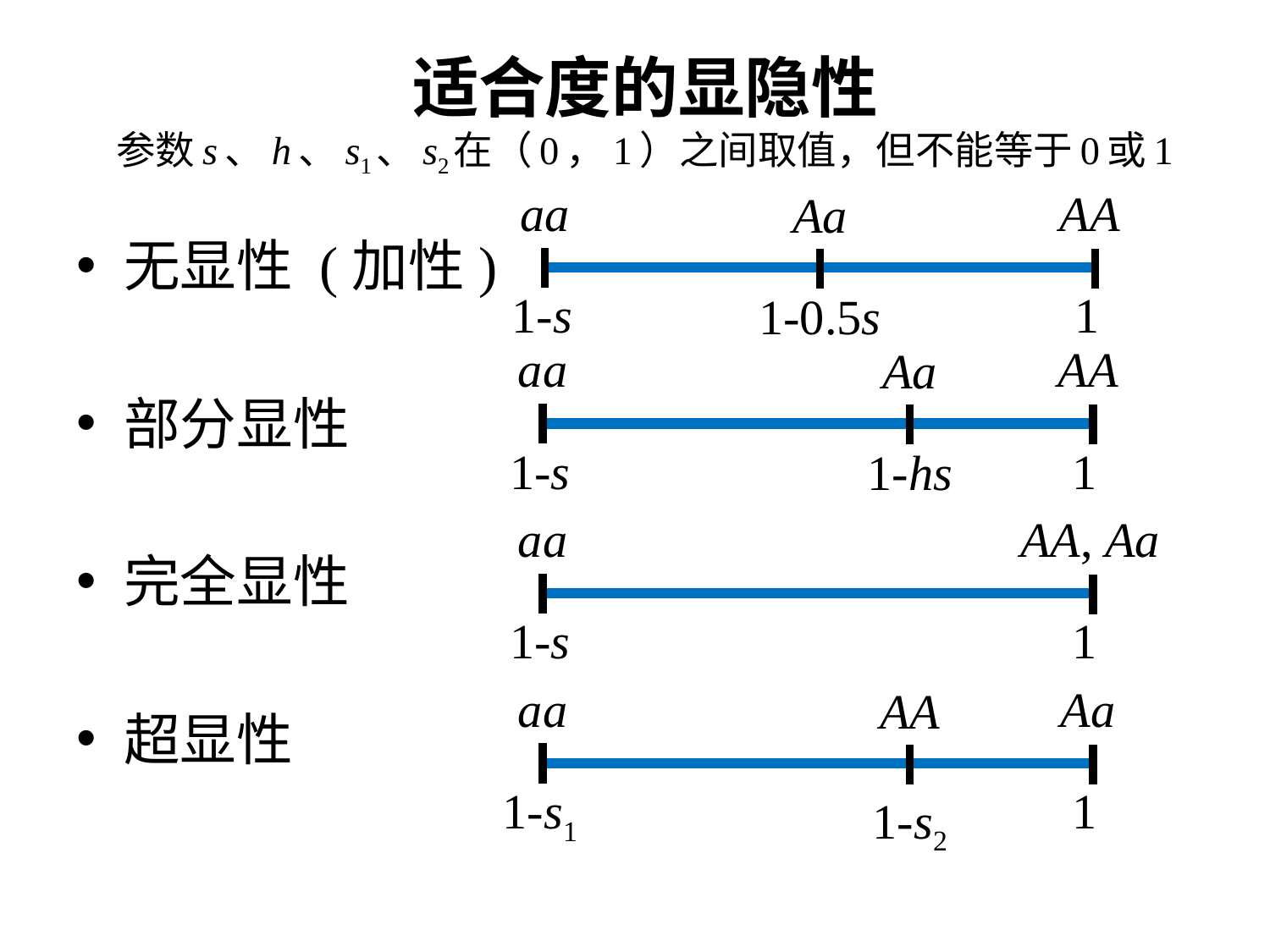

# 适合度的显隐性 参数s、h、s1、s2在（0，1）之间取值，但不能等于0或1
aa
AA
Aa
无显性 (加性)

部分显性

完全显性

超显性
1-s
1
1-0.5s
aa
AA
Aa
1-s
1
1-hs
aa
AA, Aa
1-s
1
aa
Aa
AA
1-s1
1
1-s2